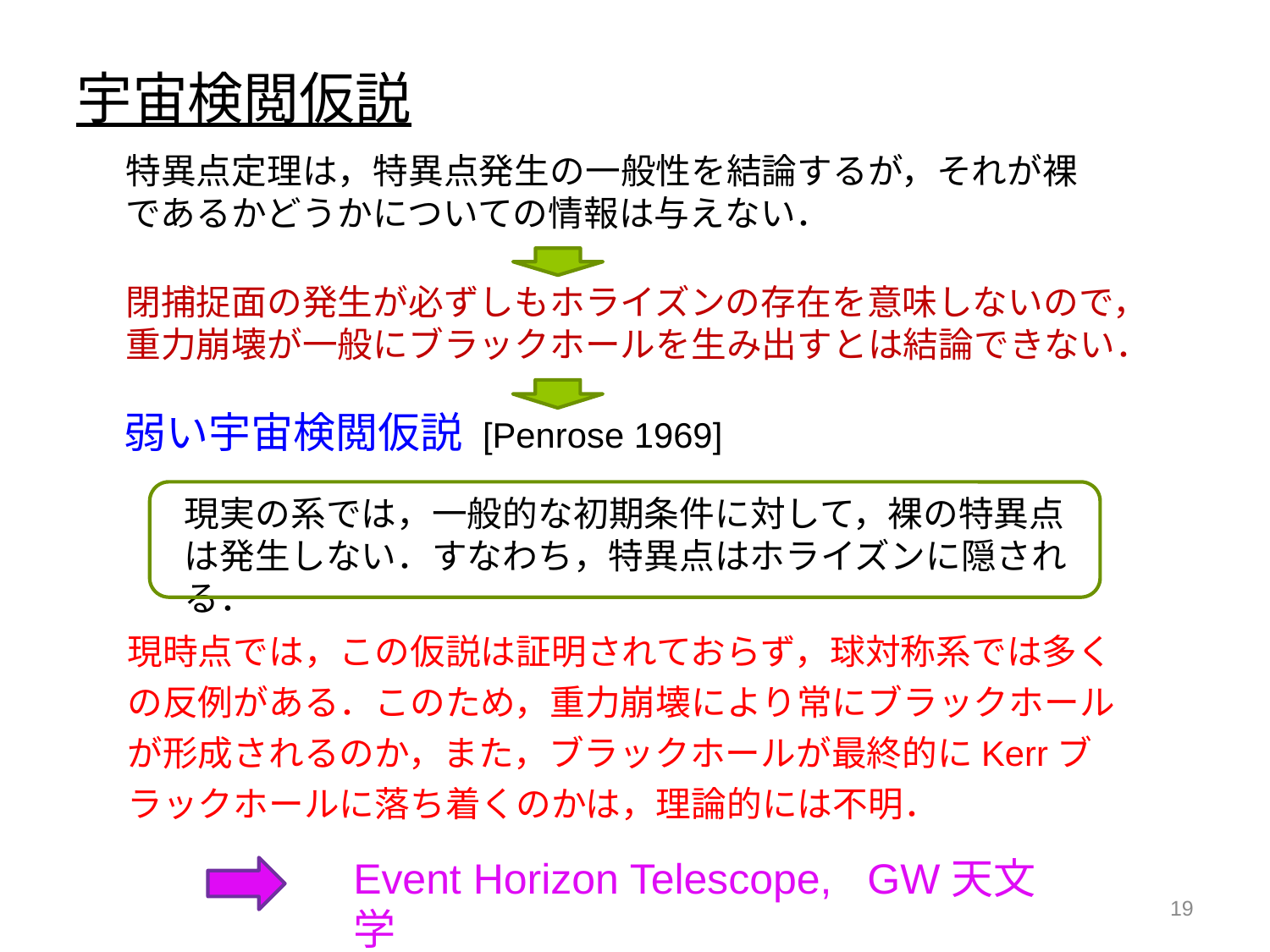

# 宇宙検閲仮説
特異点定理は，特異点発生の一般性を結論するが，それが裸であるかどうかについての情報は与えない．

閉捕捉面の発生が必ずしもホライズンの存在を意味しないので，重力崩壊が一般にブラックホールを生み出すとは結論できない．

弱い宇宙検閲仮説 [Penrose 1969]

現実の系では，一般的な初期条件に対して，裸の特異点は発生しない．すなわち，特異点はホライズンに隠される．
現時点では，この仮説は証明されておらず，球対称系では多くの反例がある．このため，重力崩壊により常にブラックホールが形成されるのか，また，ブラックホールが最終的にKerrブラックホールに落ち着くのかは，理論的には不明．
Event Horizon Telescope,   GW天文学

19